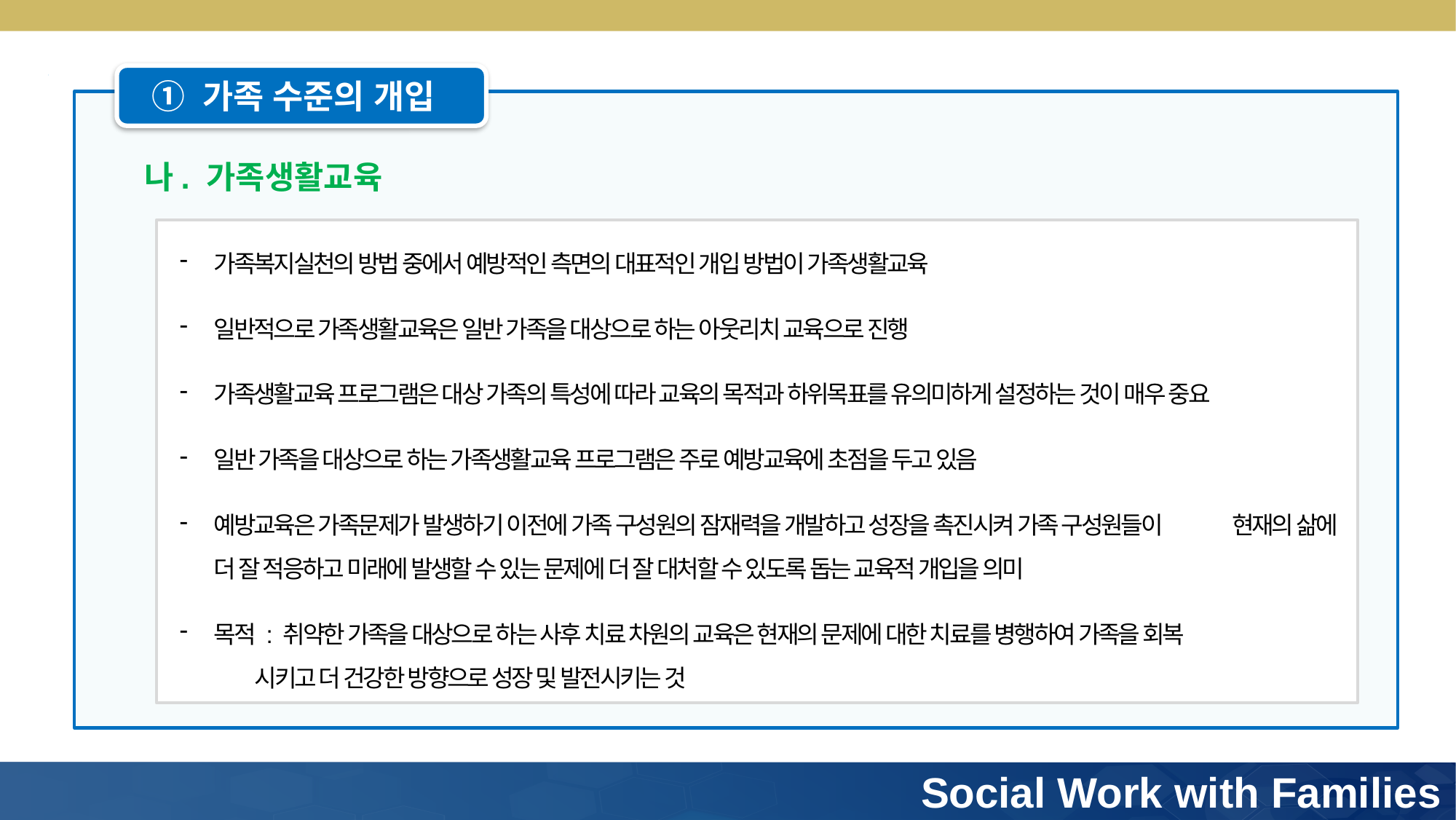

① 가족 수준의 개입

나. 가족생활교육

가족복지실천의 방법 중에서 예방적인 측면의 대표적인 개입 방법이 가족생활교육

일반적으로 가족생활교육은 일반 가족을 대상으로 하는 아웃리치 교육으로 진행

가족생활교육 프로그램은 대상 가족의 특성에 따라 교육의 목적과 하위목표를 유의미하게 설정하는 것이 매우 중요

일반 가족을 대상으로 하는 가족생활교육 프로그램은 주로 예방교육에 초점을 두고 있음

예방교육은 가족문제가 발생하기 이전에 가족 구성원의 잠재력을 개발하고 성장을 촉진시켜 가족 구성원들이                현재의 삶에 더 잘 적응하고 미래에 발생할 수 있는 문제에 더 잘 대처할 수 있도록 돕는 교육적 개입을 의미

목적 : 취약한 가족을 대상으로 하는 사후 치료 차원의 교육은 현재의 문제에 대한 치료를 병행하여 가족을 회복
               시키고 더 건강한 방향으로 성장 및 발전시키는 것